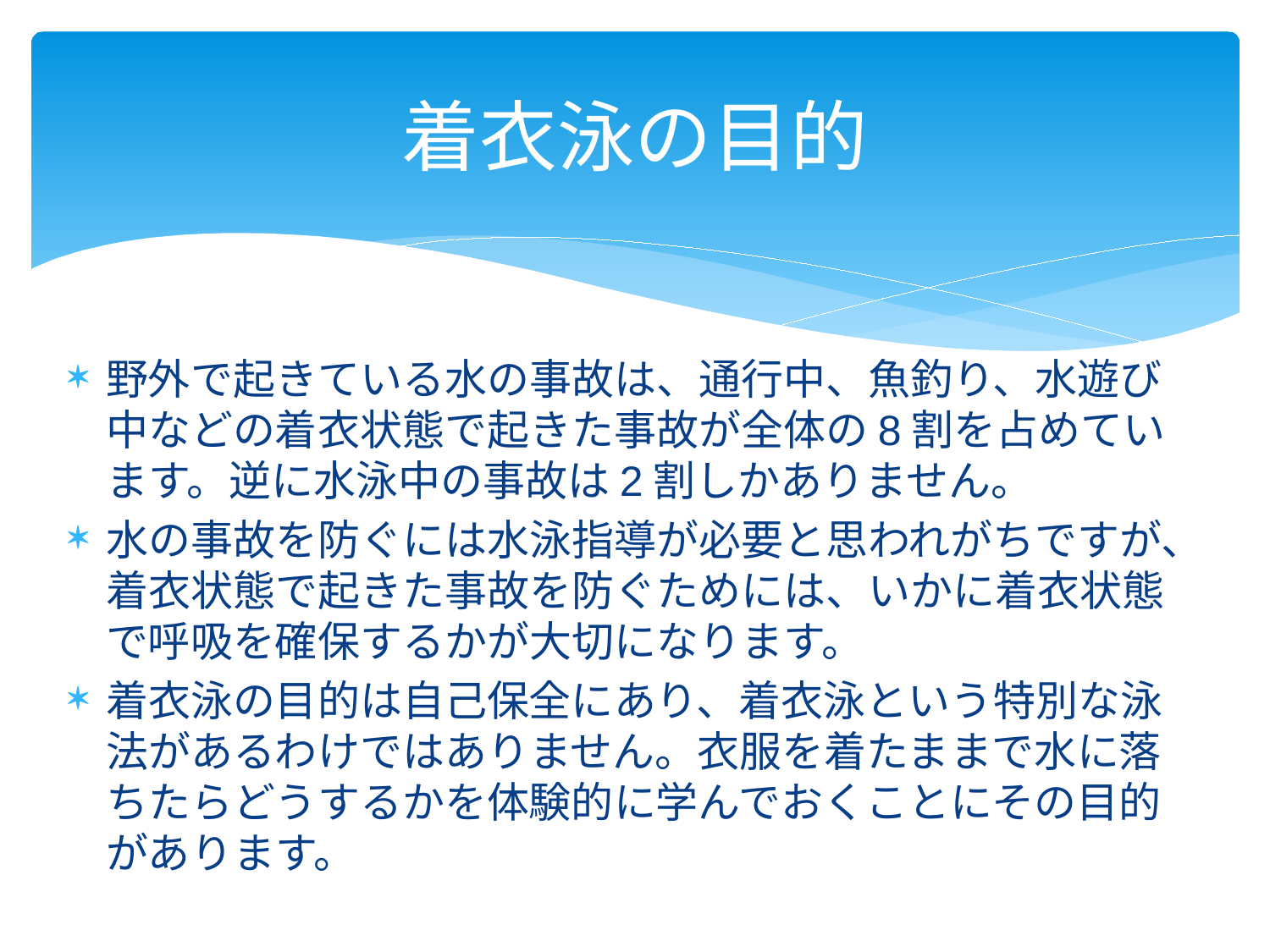

# 着衣泳の目的
野外で起きている水の事故は、通行中、魚釣り、水遊び中などの着衣状態で起きた事故が全体の8割を占めています。逆に水泳中の事故は2割しかありません。
水の事故を防ぐには水泳指導が必要と思われがちですが、着衣状態で起きた事故を防ぐためには、いかに着衣状態で呼吸を確保するかが大切になります。
着衣泳の目的は自己保全にあり、着衣泳という特別な泳法があるわけではありません。衣服を着たままで水に落ちたらどうするかを体験的に学んでおくことにその目的があります。